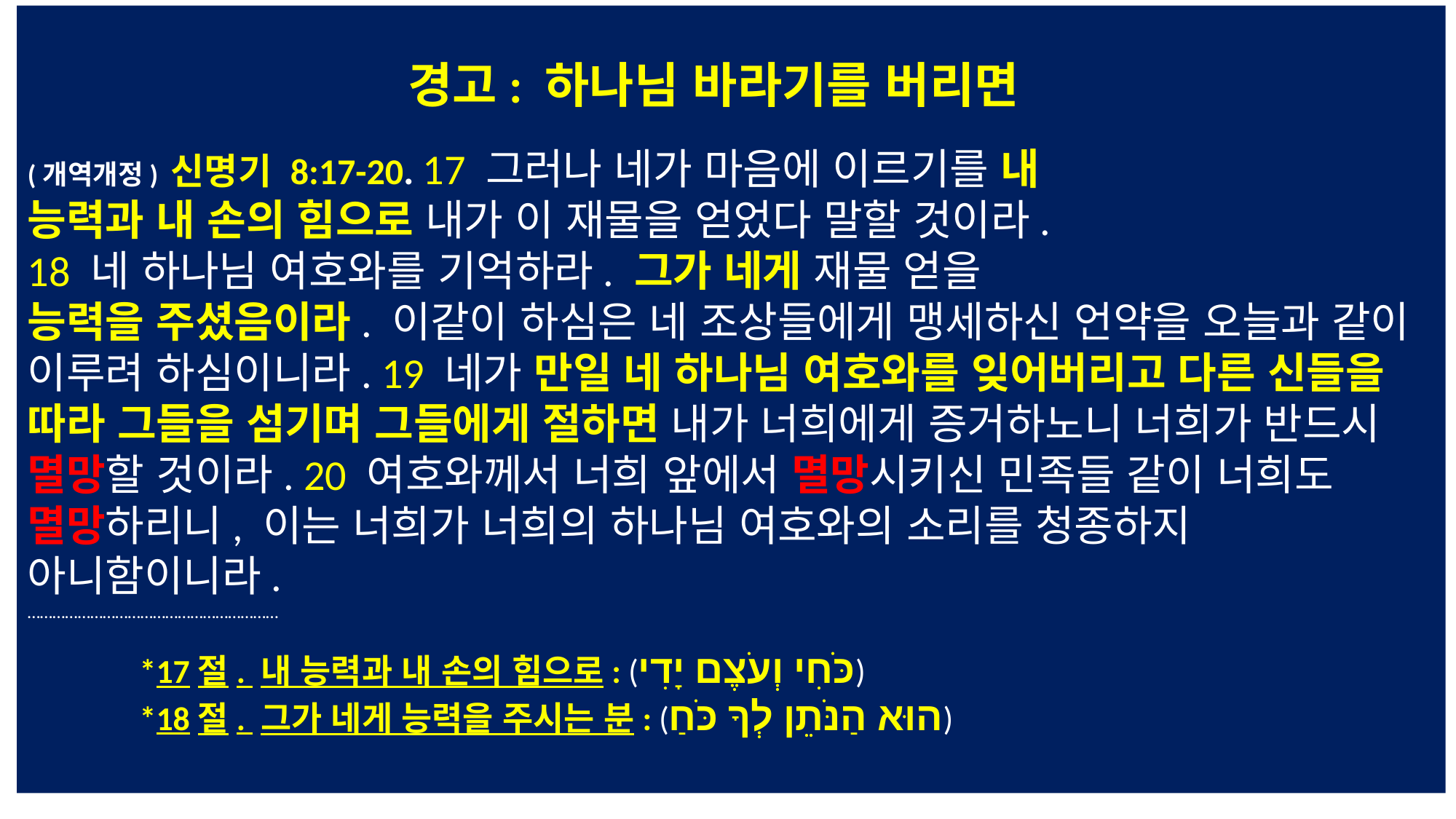

경고: 하나님 바라기를 버리면

(개역개정) 신명기 8:17-20. 17 그러나 네가 마음에 이르기를 내
능력과 내 손의 힘으로 내가 이 재물을 얻었다 말할 것이라.
18 네 하나님 여호와를 기억하라. 그가 네게 재물 얻을
능력을 주셨음이라. 이같이 하심은 네 조상들에게 맹세하신 언약을 오늘과 같이 이루려 하심이니라. 19 네가 만일 네 하나님 여호와를 잊어버리고 다른 신들을 따라 그들을 섬기며 그들에게 절하면 내가 너희에게 증거하노니 너희가 반드시 멸망할 것이라. 20 여호와께서 너희 앞에서 멸망시키신 민족들 같이 너희도 멸망하리니, 이는 너희가 너희의 하나님 여호와의 소리를 청종하지 아니함이니라.
……………………………………………………

               *17절. 내 능력과 내 손의 힘으로: (כֹּחִי וְעֹצֶם יָדִי)
               *18절. 그가 네게 능력을 주시는 분: (‎הוּא הַנֹּתֵן לְךָ כֹּחַ)